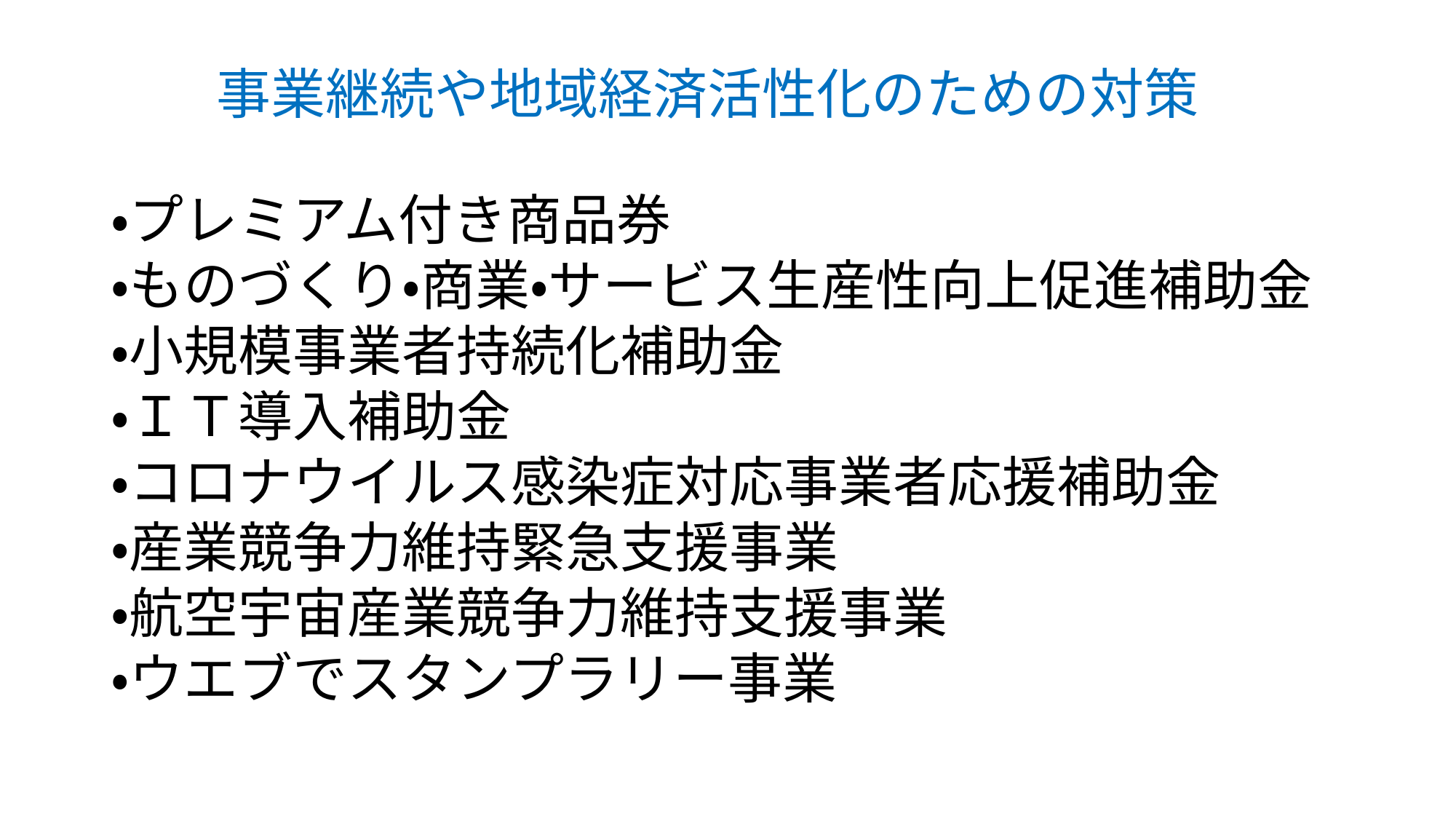

事業継続や地域経済活性化のための対策
・プレミアム付き商品券
・ものづくり・商業・サービス生産性向上促進補助金
・小規模事業者持続化補助金
・ＩＴ導入補助金
・コロナウイルス感染症対応事業者応援補助金
・産業競争力維持緊急支援事業
・航空宇宙産業競争力維持支援事業
・ウエブでスタンプラリー事業